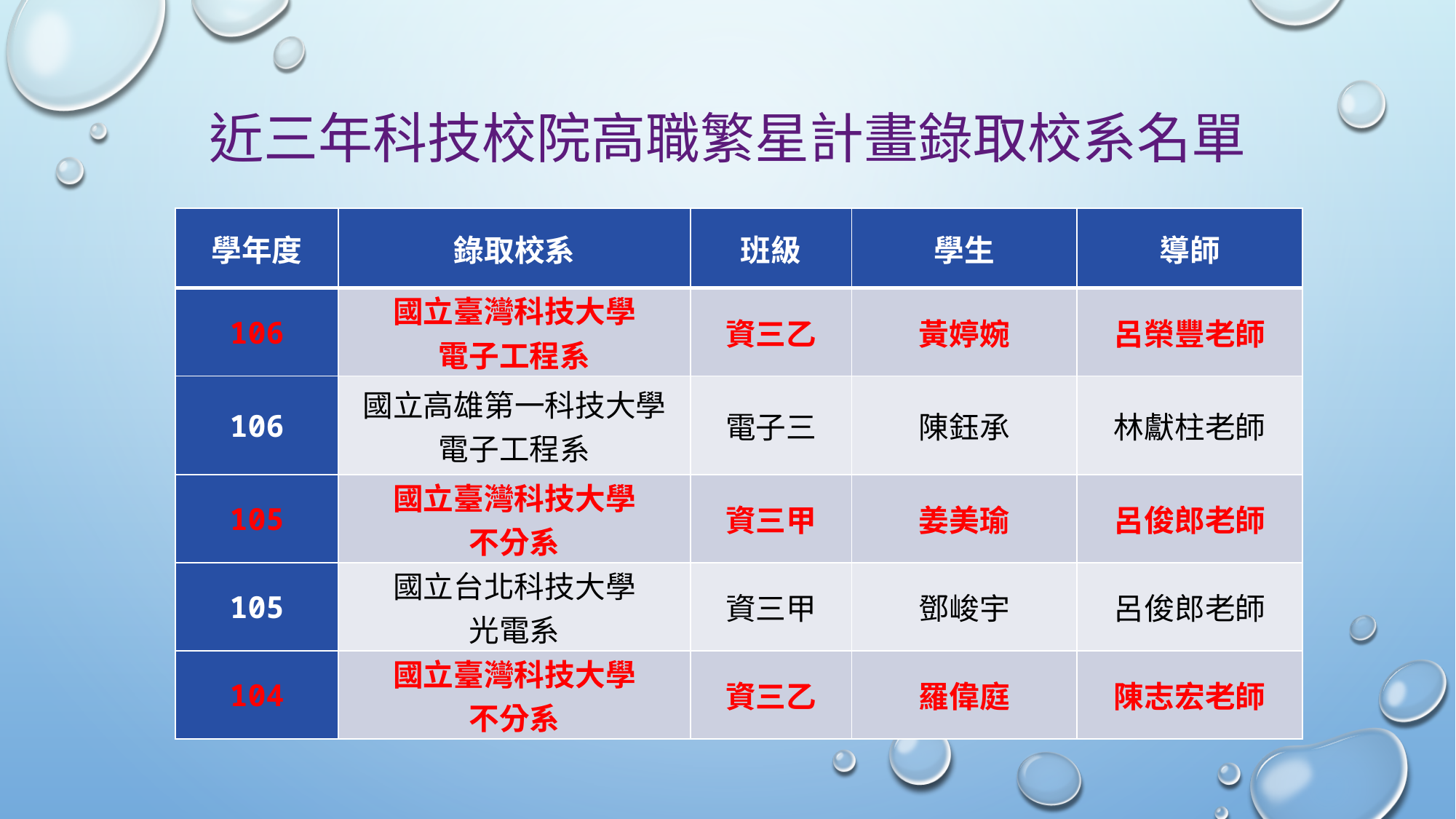

# 近三年科技校院高職繁星計畫錄取校系名單
| 學年度 | 錄取校系 | 班級 | 學生 | 導師 |
| --- | --- | --- | --- | --- |
| 106 | 國立臺灣科技大學 電子工程系 | 資三乙 | 黃婷婉 | 呂榮豐老師 |
| 106 | 國立高雄第一科技大學 電子工程系 | 電子三 | 陳鈺承 | 林獻柱老師 |
| 105 | 國立臺灣科技大學 不分系 | 資三甲 | 姜美瑜 | 呂俊郎老師 |
| 105 | 國立台北科技大學 光電系 | 資三甲 | 鄧峻宇 | 呂俊郎老師 |
| 104 | 國立臺灣科技大學 不分系 | 資三乙 | 羅偉庭 | 陳志宏老師 |